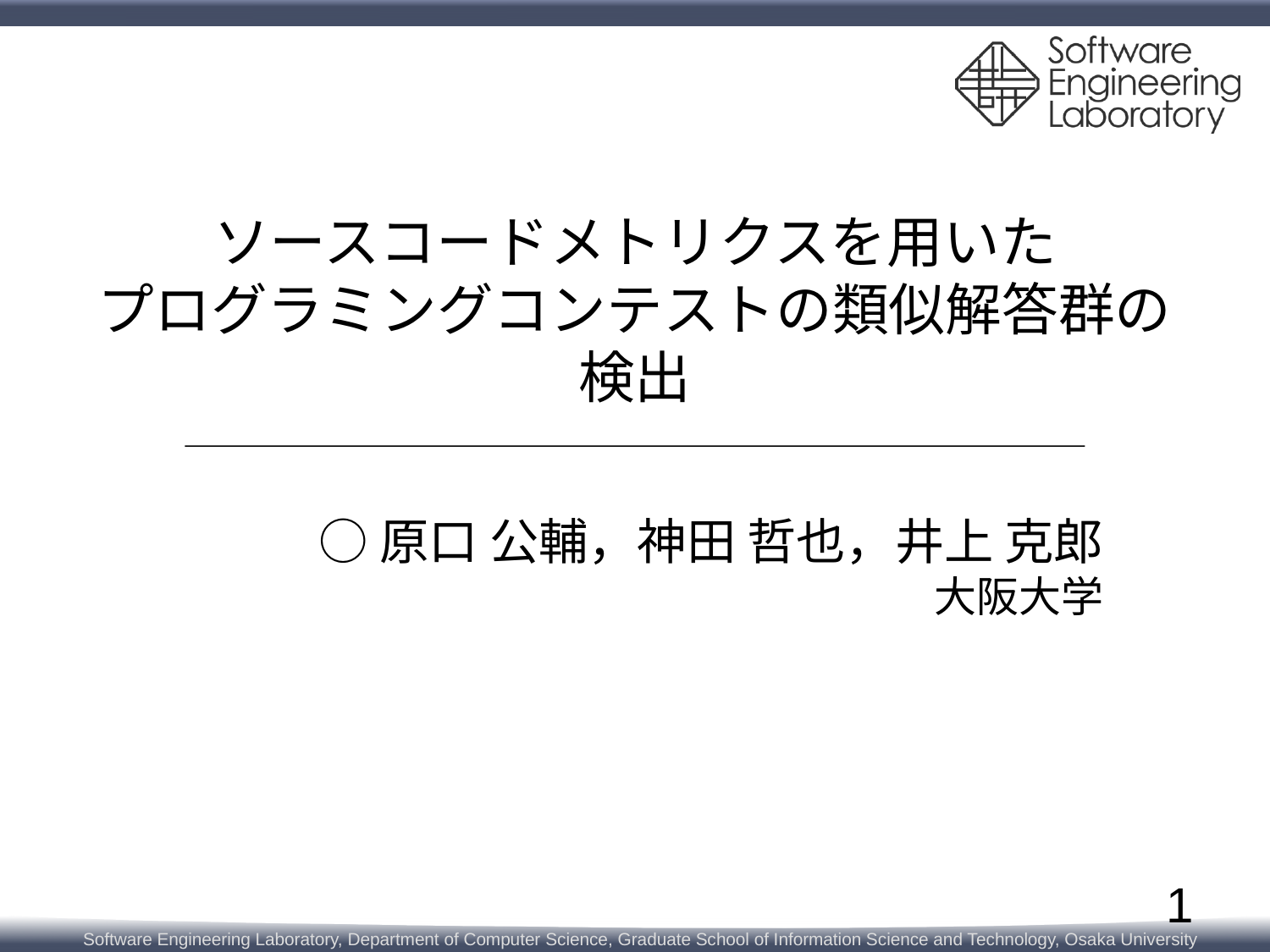

# ソースコードメトリクスを用いた プログラミングコンテストの類似解答群の検出
○原口 公輔，神田 哲也，井上 克郎
大阪大学
1